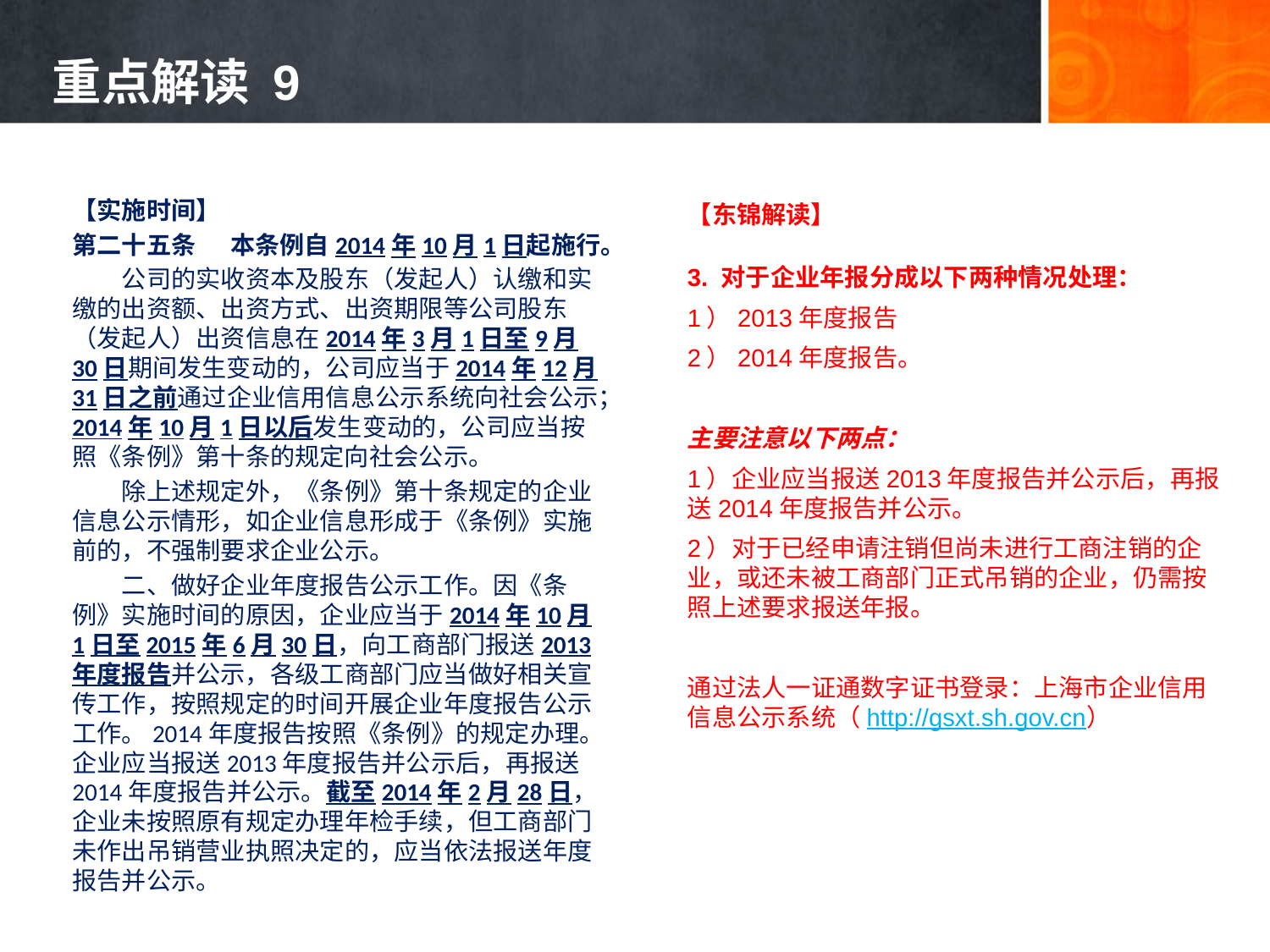

# 重点解读 9
【实施时间】
第二十五条      本条例自2014年10月1日起施行。
　　公司的实收资本及股东（发起人）认缴和实缴的出资额、出资方式、出资期限等公司股东（发起人）出资信息在2014年3月1日至9月30日期间发生变动的，公司应当于2014年12月31日之前通过企业信用信息公示系统向社会公示；2014年10月1日以后发生变动的，公司应当按照《条例》第十条的规定向社会公示。
　　除上述规定外，《条例》第十条规定的企业信息公示情形，如企业信息形成于《条例》实施前的，不强制要求企业公示。
　　二、做好企业年度报告公示工作。因《条例》实施时间的原因，企业应当于2014年10月1日至2015年6月30日，向工商部门报送2013年度报告并公示，各级工商部门应当做好相关宣传工作，按照规定的时间开展企业年度报告公示工作。2014年度报告按照《条例》的规定办理。企业应当报送2013年度报告并公示后，再报送2014年度报告并公示。截至2014年2月28日，企业未按照原有规定办理年检手续，但工商部门未作出吊销营业执照决定的，应当依法报送年度报告并公示。

【东锦解读】

3. 对于企业年报分成以下两种情况处理：
1）2013年度报告
2）2014年度报告。

主要注意以下两点：
1）企业应当报送2013年度报告并公示后，再报送2014年度报告并公示。
2）对于已经申请注销但尚未进行工商注销的企业，或还未被工商部门正式吊销的企业，仍需按照上述要求报送年报。

通过法人一证通数字证书登录：上海市企业信用信息公示系统（http://gsxt.sh.gov.cn）